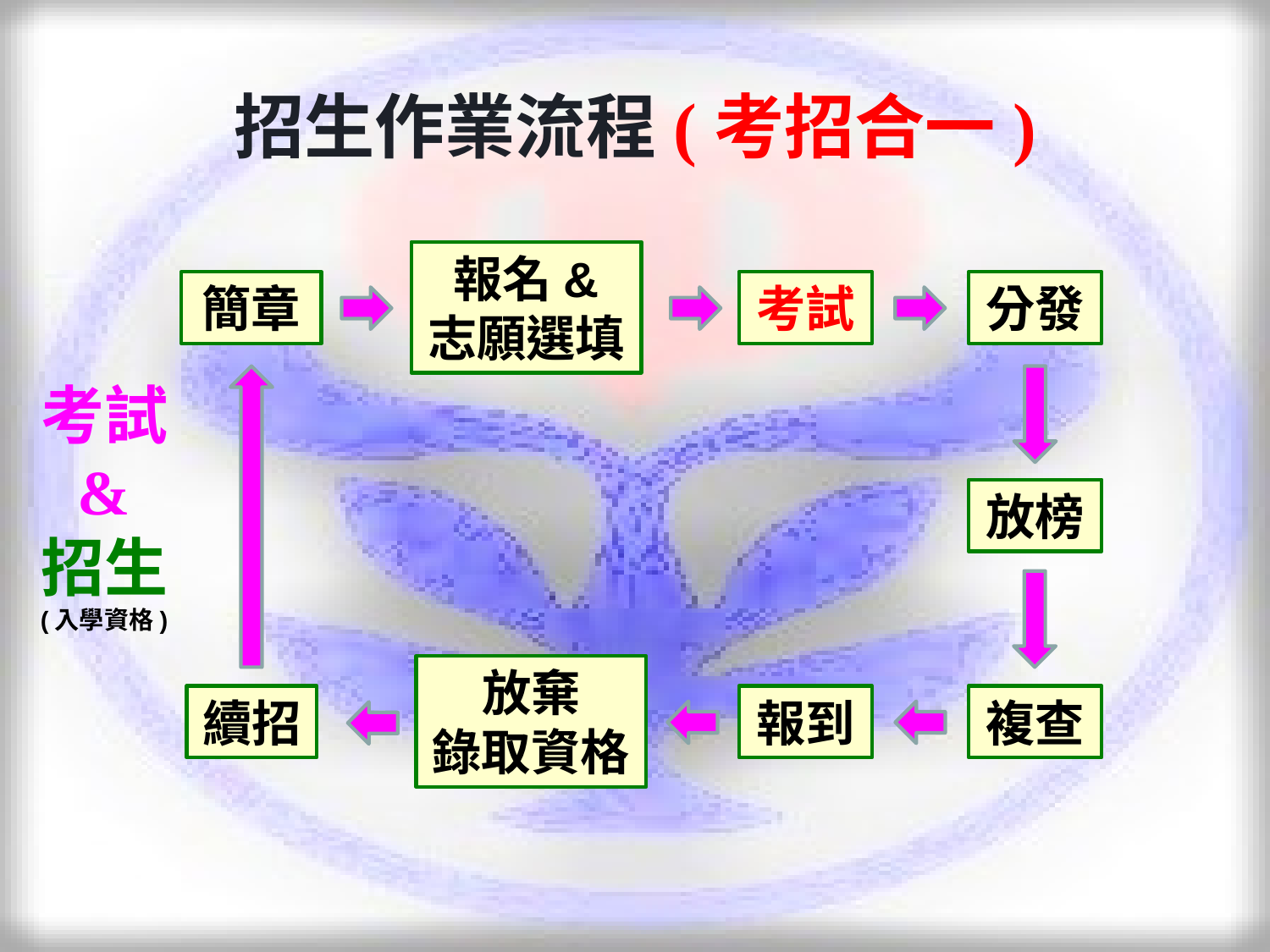

招生作業流程(考招合一)
報名&
志願選填
簡章
考試
分發

放榜

放棄
錄取資格
續招
報到
複查

考試
&
招生
(入學資格)